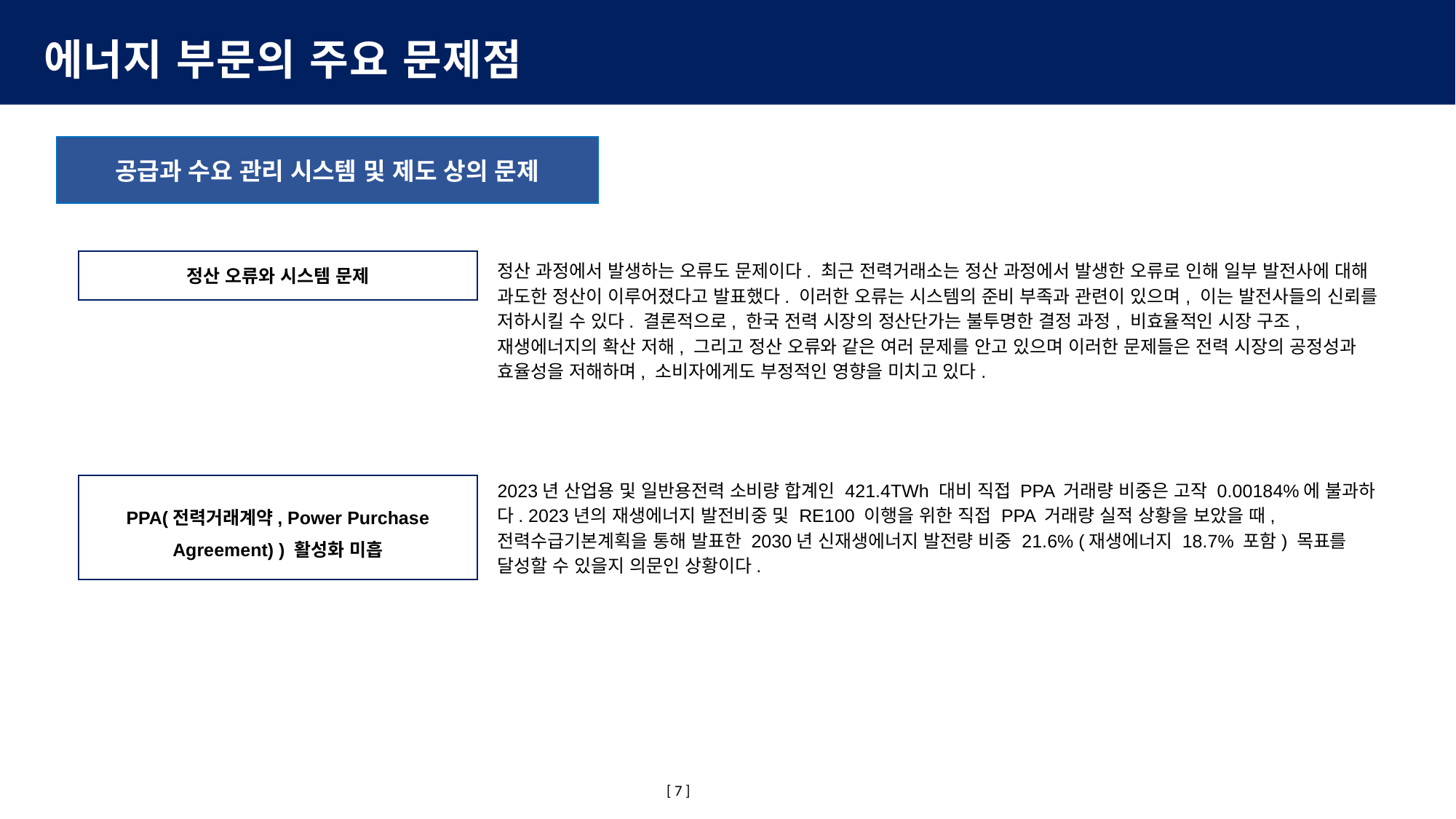

에너지 부문의 주요 문제점
공급과 수요 관리 시스템 및 제도 상의 문제
정산 오류와 시스템 문제
정산 과정에서 발생하는 오류도 문제이다. 최근 전력거래소는 정산 과정에서 발생한 오류로 인해 일부 발전사에 대해 과도한 정산이 이루어졌다고 발표했다. 이러한 오류는 시스템의 준비 부족과 관련이 있으며, 이는 발전사들의 신뢰를 저하시킬 수 있다. 결론적으로, 한국 전력 시장의 정산단가는 불투명한 결정 과정, 비효율적인 시장 구조, 재생에너지의 확산 저해, 그리고 정산 오류와 같은 여러 문제를 안고 있으며 이러한 문제들은 전력 시장의 공정성과 효율성을 저해하며, 소비자에게도 부정적인 영향을 미치고 있다.
2023년 산업용 및 일반용전력 소비량 합계인 421.4TWh 대비 직접 PPA 거래량 비중은 고작 0.00184%에 불과하다. 2023년의 재생에너지 발전비중 및 RE100 이행을 위한 직접 PPA 거래량 실적 상황을 보았을 때, 전력수급기본계획을 통해 발표한 2030년 신재생에너지 발전량 비중 21.6% (재생에너지 18.7% 포함) 목표를 달성할 수 있을지 의문인 상황이다.
PPA(전력거래계약, Power Purchase Agreement) ) 활성화 미흡